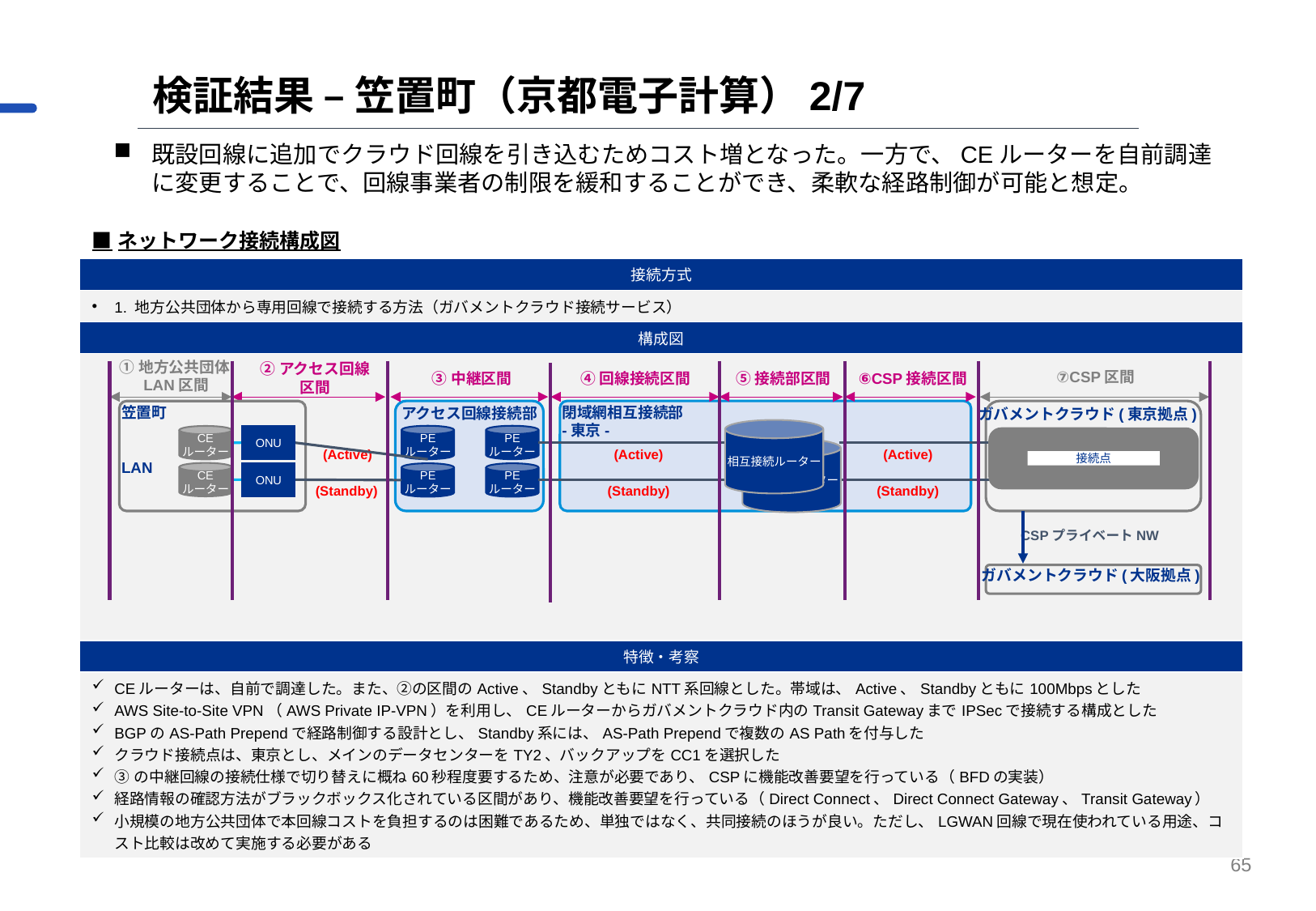

検証結果 – 笠置町（京都電子計算）2/7
既設回線に追加でクラウド回線を引き込むためコスト増となった。一方で、CEルーターを自前調達に変更することで、回線事業者の制限を緩和することができ、柔軟な経路制御が可能と想定。
| ■ネットワーク接続構成図 |
| --- |
| 接続方式 |
| 1. 地方公共団体から専用回線で接続する方法（ガバメントクラウド接続サービス） |
| 構成図 |
|  |
| 特徴・考察 |
| CEルーターは、自前で調達した。また、②の区間のActive、StandbyともにNTT系回線とした。帯域は、Active、Standbyともに100Mbpsとした AWS Site-to-Site VPN（AWS Private IP-VPN）を利用し、CEルーターからガバメントクラウド内のTransit GatewayまでIPSecで接続する構成とした BGPのAS-Path Prependで経路制御する設計とし、Standby系には、AS-Path Prependで複数のAS Pathを付与した クラウド接続点は、東京とし、メインのデータセンターをTY2、バックアップをCC1を選択した ③の中継回線の接続仕様で切り替えに概ね60秒程度要するため、注意が必要であり、CSPに機能改善要望を行っている（BFDの実装） 経路情報の確認方法がブラックボックス化されている区間があり、機能改善要望を行っている（Direct Connect、Direct Connect Gateway、Transit Gateway） 小規模の地方公共団体で本回線コストを負担するのは困難であるため、単独ではなく、共同接続のほうが良い。ただし、LGWAN回線で現在使われている用途、コスト比較は改めて実施する必要がある |
①地方公共団体LAN区間
⑦CSP区間
②アクセス回線
区間
③中継区間
④回線接続区間
⑤接続部区間
⑥CSP接続区間
アクセス回線接続部
閉域網相互接続部
-東京-
ガバメントクラウド(東京拠点)
笠置町

LAN
相互接続ルーター
PE
ルーター
PE
ルーター
CE
ルーター
ONU

相互接続ルーター
(Active)
(Active)
(Active)
接続点
CE
ルーター
ONU
PE
ルーター
PE
ルーター
(Standby)
(Standby)
(Standby)
CSPプライベートNW
ガバメントクラウド(大阪拠点)
65